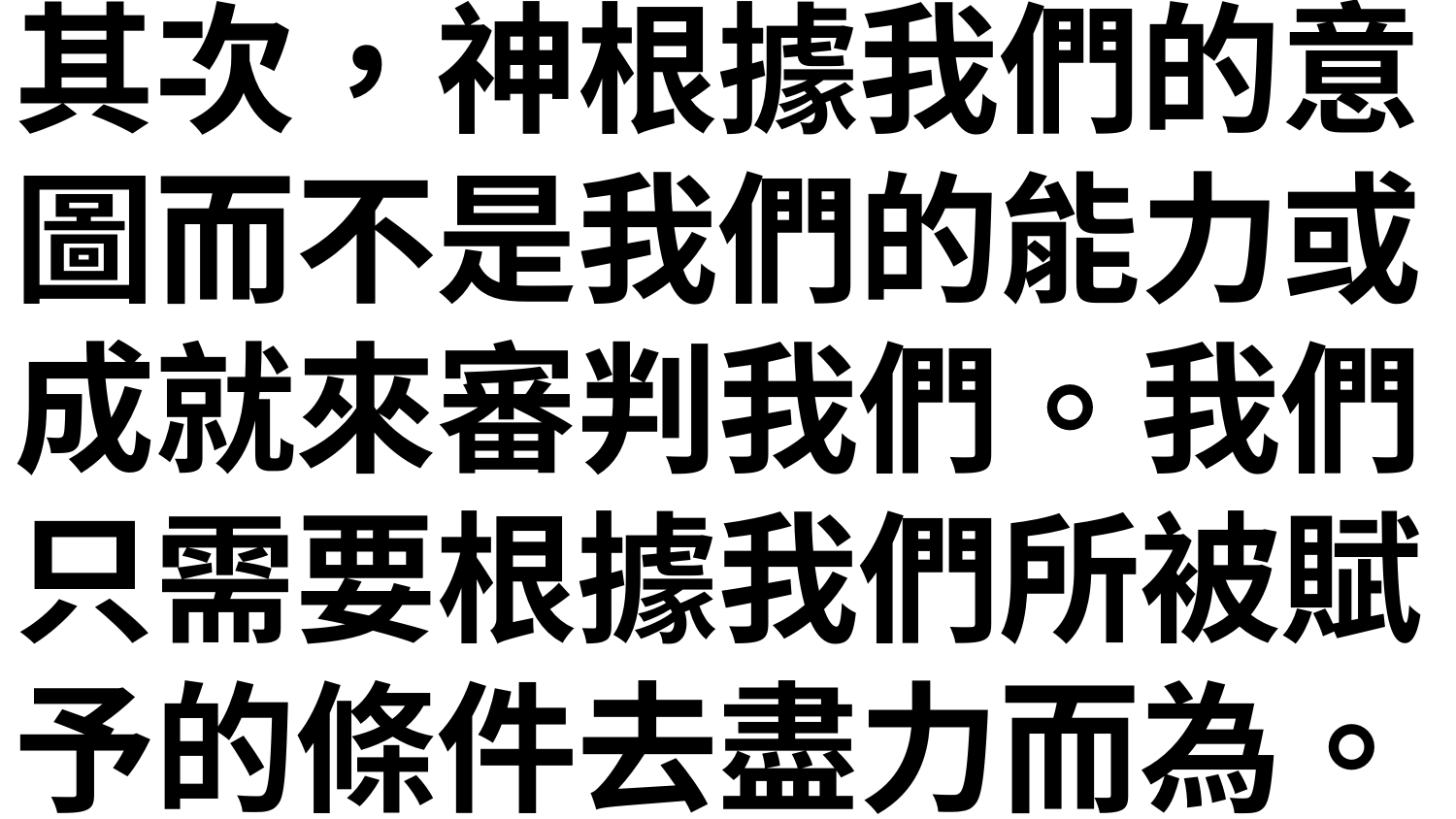

其次，神根據我們的意圖而不是我們的能力或成就來審判我們。我們只需要根據我們所被賦予的條件去盡力而為。